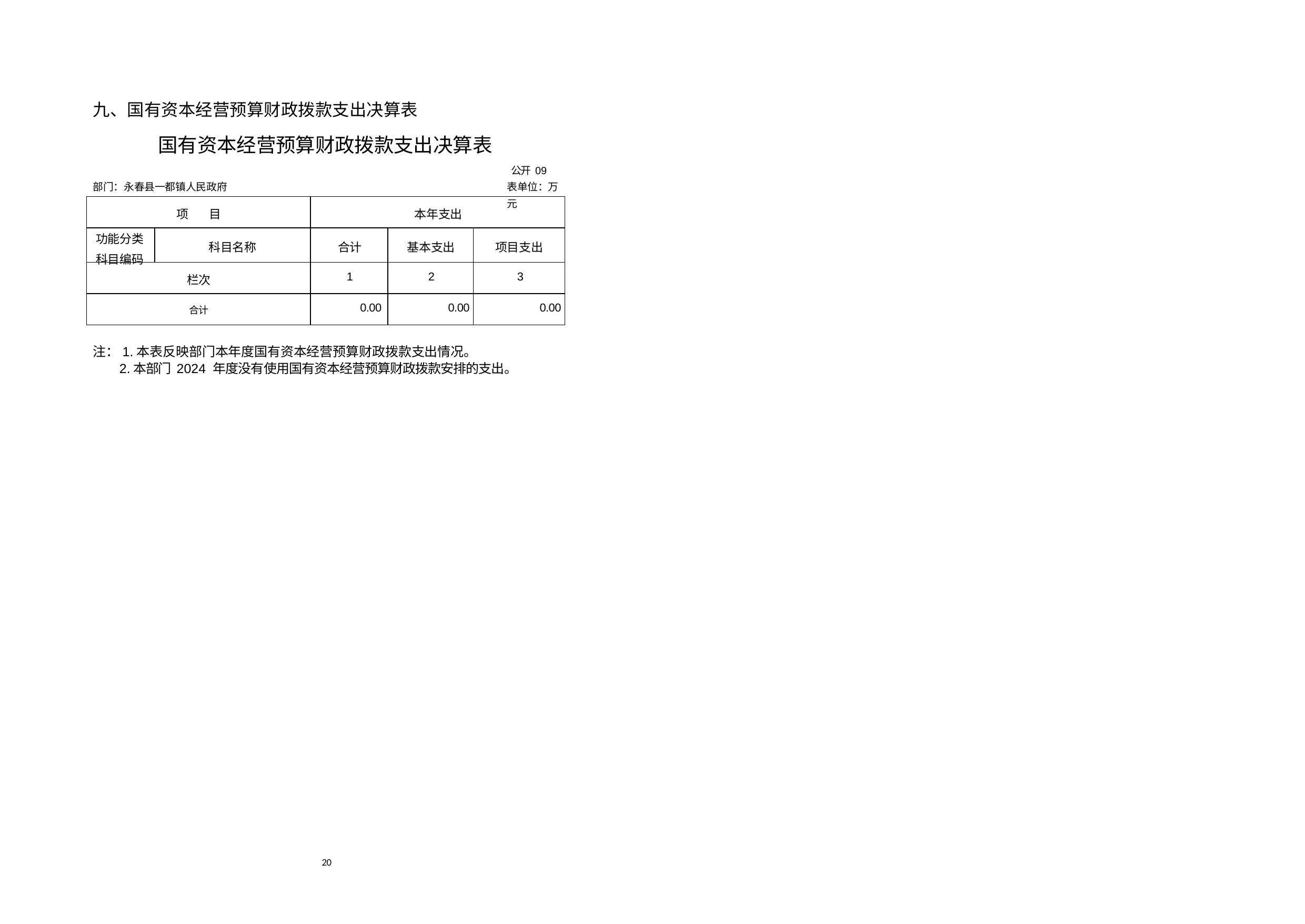

九、国有资本经营预算财政拨款支出决算表
国有资本经营预算财政拨款支出决算表
公开 09 表单位：万元
部门：永春县一都镇人民政府
| 项 目 |  | 本年支出 |  |  |
| --- | --- | --- | --- | --- |
| 功能分类 科目编码 | 科目名称 | 合计 | 基本支出 | 项目支出 |
| 栏次 |  | 1 | 2 | 3 |
| 合计 |  | 0.00 | 0.00 | 0.00 |
注：1.本表反映部门本年度国有资本经营预算财政拨款支出情况。
2.本部门 2024 年度没有使用国有资本经营预算财政拨款安排的支出。
20